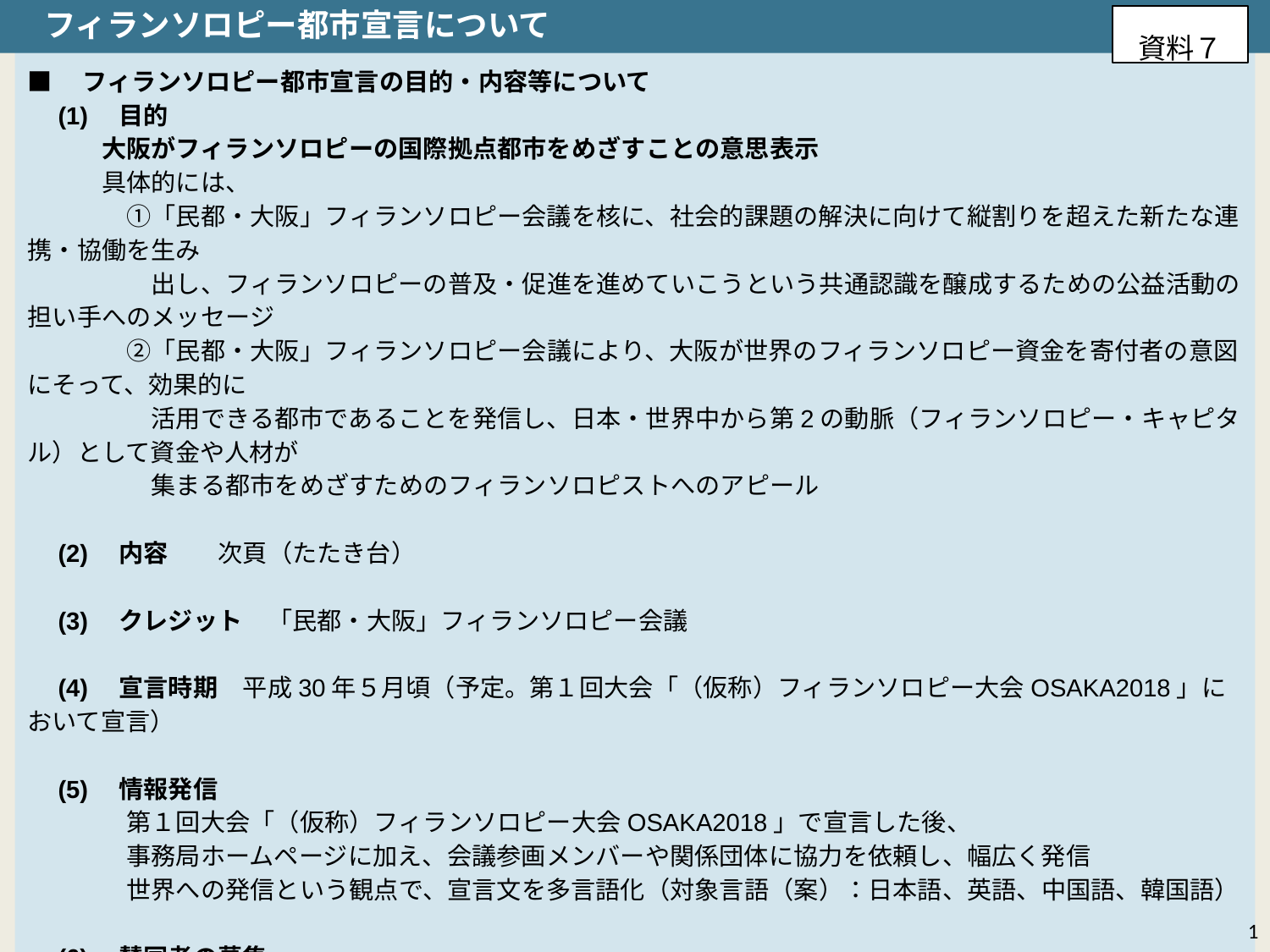

フィランソロピー都市宣言について
資料７

■　フィランソロピー都市宣言の目的・内容等について
　(1)　目的
　　　大阪がフィランソロピーの国際拠点都市をめざすことの意思表示
　　　具体的には、
　　　　①「民都・大阪」フィランソロピー会議を核に、社会的課題の解決に向けて縦割りを超えた新たな連携・協働を生み
　　　　　出し、フィランソロピーの普及・促進を進めていこうという共通認識を醸成するための公益活動の担い手へのメッセージ
　　　　②「民都・大阪」フィランソロピー会議により、大阪が世界のフィランソロピー資金を寄付者の意図にそって、効果的に
　　　　　活用できる都市であることを発信し、日本・世界中から第2の動脈（フィランソロピー・キャピタル）として資金や人材が
　　　　　集まる都市をめざすためのフィランソロピストへのアピール

　(2)　内容　　次頁（たたき台）

　(3)　クレジット　「民都・大阪」フィランソロピー会議

　(4)　宣言時期　平成30年５月頃（予定。第１回大会「（仮称）フィランソロピー大会OSAKA2018」において宣言）

　(5)　情報発信
　　　　第１回大会「（仮称）フィランソロピー大会OSAKA2018」で宣言した後、
　　　　事務局ホームページに加え、会議参画メンバーや関係団体に協力を依頼し、幅広く発信
　　　　世界への発信という観点で、宣言文を多言語化（対象言語（案）：日本語、英語、中国語、韓国語）

　(6)　賛同者の募集
　　　　都市宣言の発信に加え、宣言に対する賛同を募ることで、国内外から「フィランソロピーの国際拠点都市」としての
　　　　「民都・大阪」の認知を得る。第1回大会後、事務局（府・市）のホームページで公募し、国内外から広く賛同を募る
1